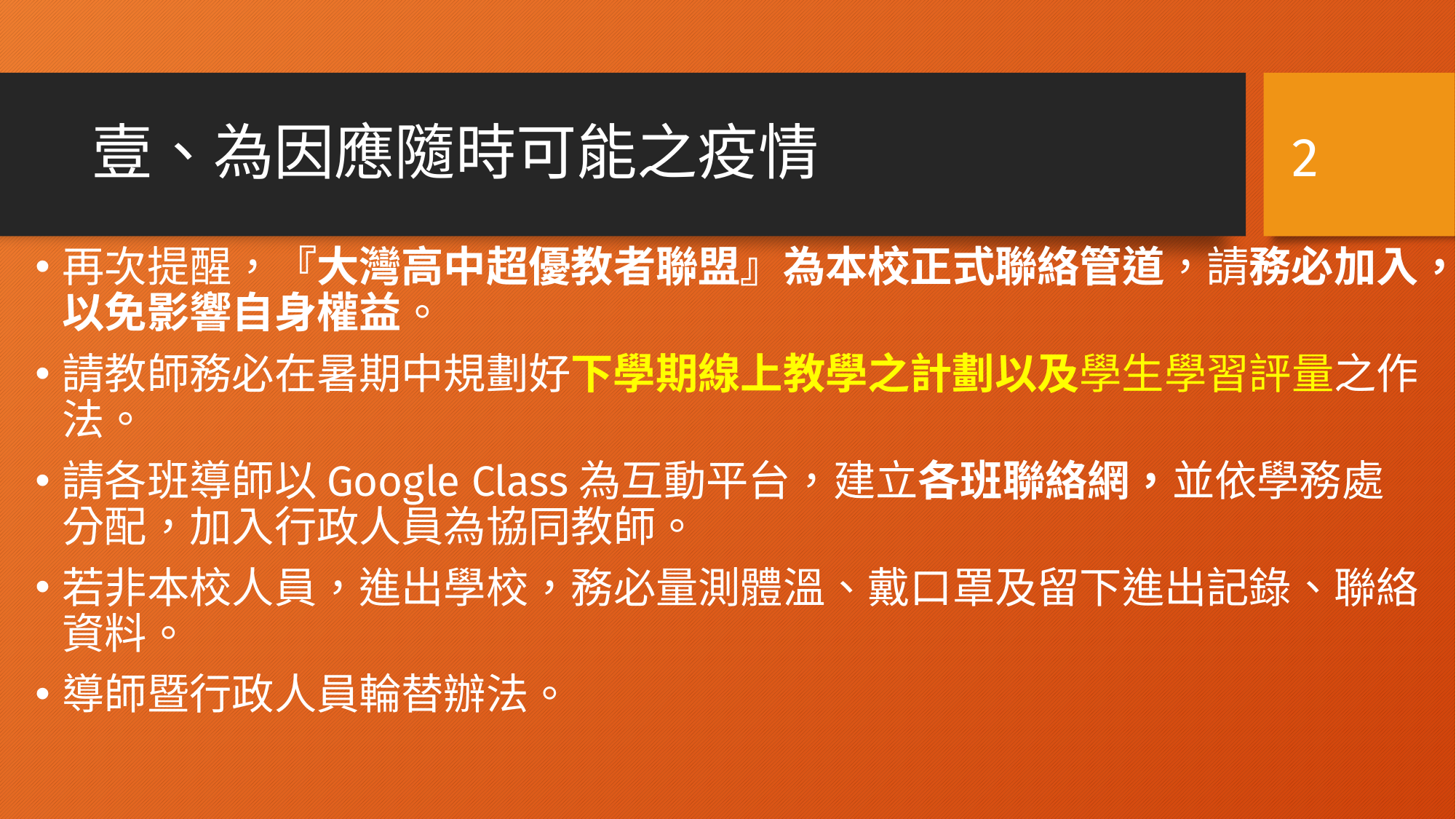

2
# 壹、為因應隨時可能之疫情
再次提醒，『大灣高中超優教者聯盟』為本校正式聯絡管道，請務必加入，以免影響自身權益。
請教師務必在暑期中規劃好下學期線上教學之計劃以及學生學習評量之作法。
請各班導師以Google Class為互動平台，建立各班聯絡網，並依學務處分配，加入行政人員為協同教師。
若非本校人員，進出學校，務必量測體溫、戴口罩及留下進出記錄、聯絡資料。
導師暨行政人員輪替辦法。